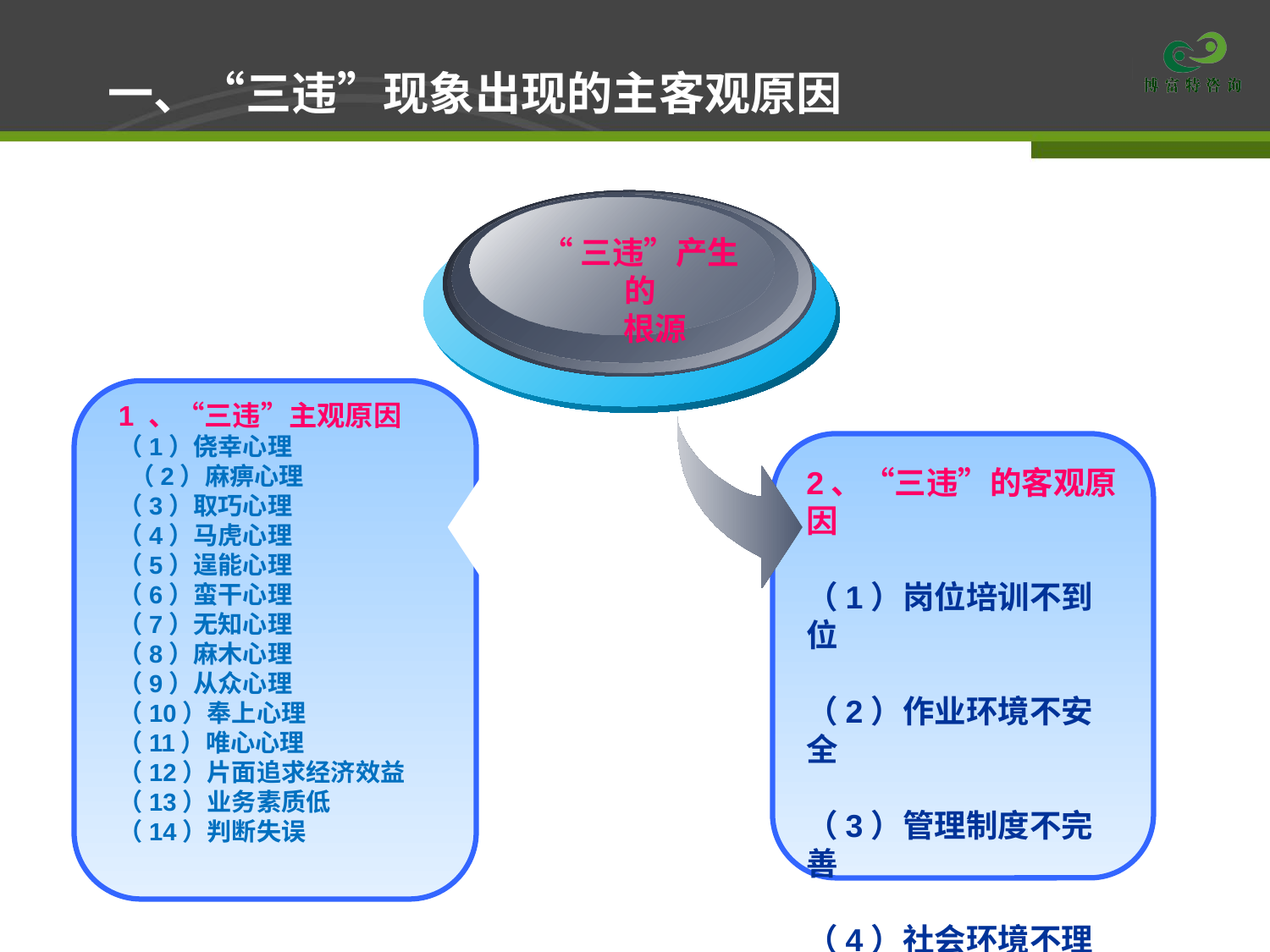

# 一、“三违”现象出现的主客观原因

“三违”产生的
   根源

1 、“三违”主观原因
（1）侥幸心理
 （2）麻痹心理
（3）取巧心理
（4）马虎心理
（5）逞能心理
（6）蛮干心理
（7）无知心理
（8）麻木心理
（9）从众心理
（10）奉上心理
（11）唯心心理
（12）片面追求经济效益
（13）业务素质低
（14）判断失误

2、“三违”的客观原因

（1）岗位培训不到位

（2）作业环境不安全

（3）管理制度不完善

（4）社会环境不理想
5